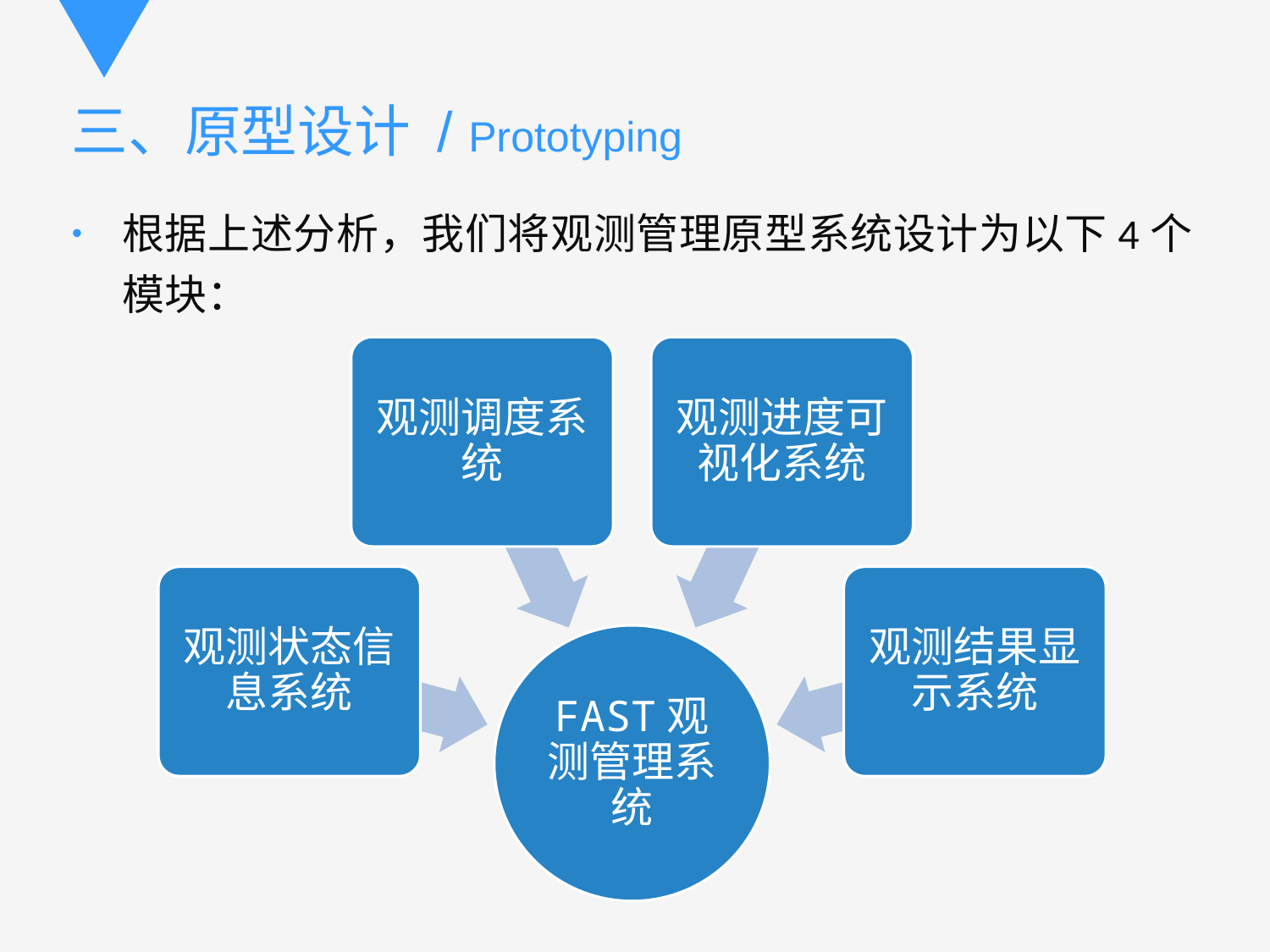

# 三、原型设计 / Prototyping
根据上述分析，我们将观测管理原型系统设计为以下4个模块：

观测调度系统
观测进度可视化系统

观测状态信息系统
观测结果显示系统
FAST观测管理系统